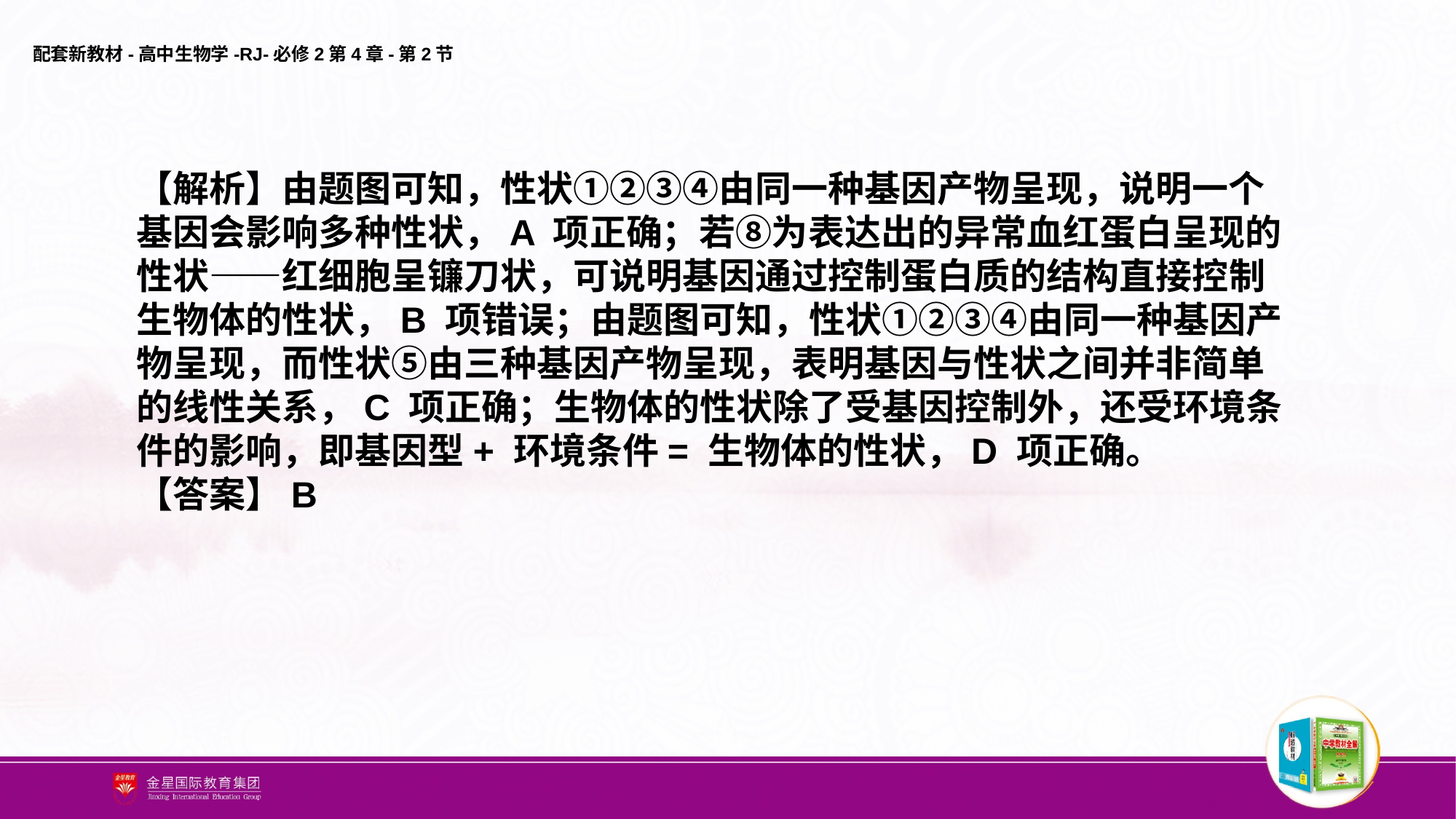

【解析】由题图可知，性状①②③④由同一种基因产物呈现，说明一个基因会影响多种性状，A 项正确；若⑧为表达出的异常血红蛋白呈现的性状——红细胞呈镰刀状，可说明基因通过控制蛋白质的结构直接控制生物体的性状，B 项错误；由题图可知，性状①②③④由同一种基因产物呈现，而性状⑤由三种基因产物呈现，表明基因与性状之间并非简单的线性关系，C 项正确；生物体的性状除了受基因控制外，还受环境条件的影响，即基因型+ 环境条件= 生物体的性状，D 项正确。
【答案】B